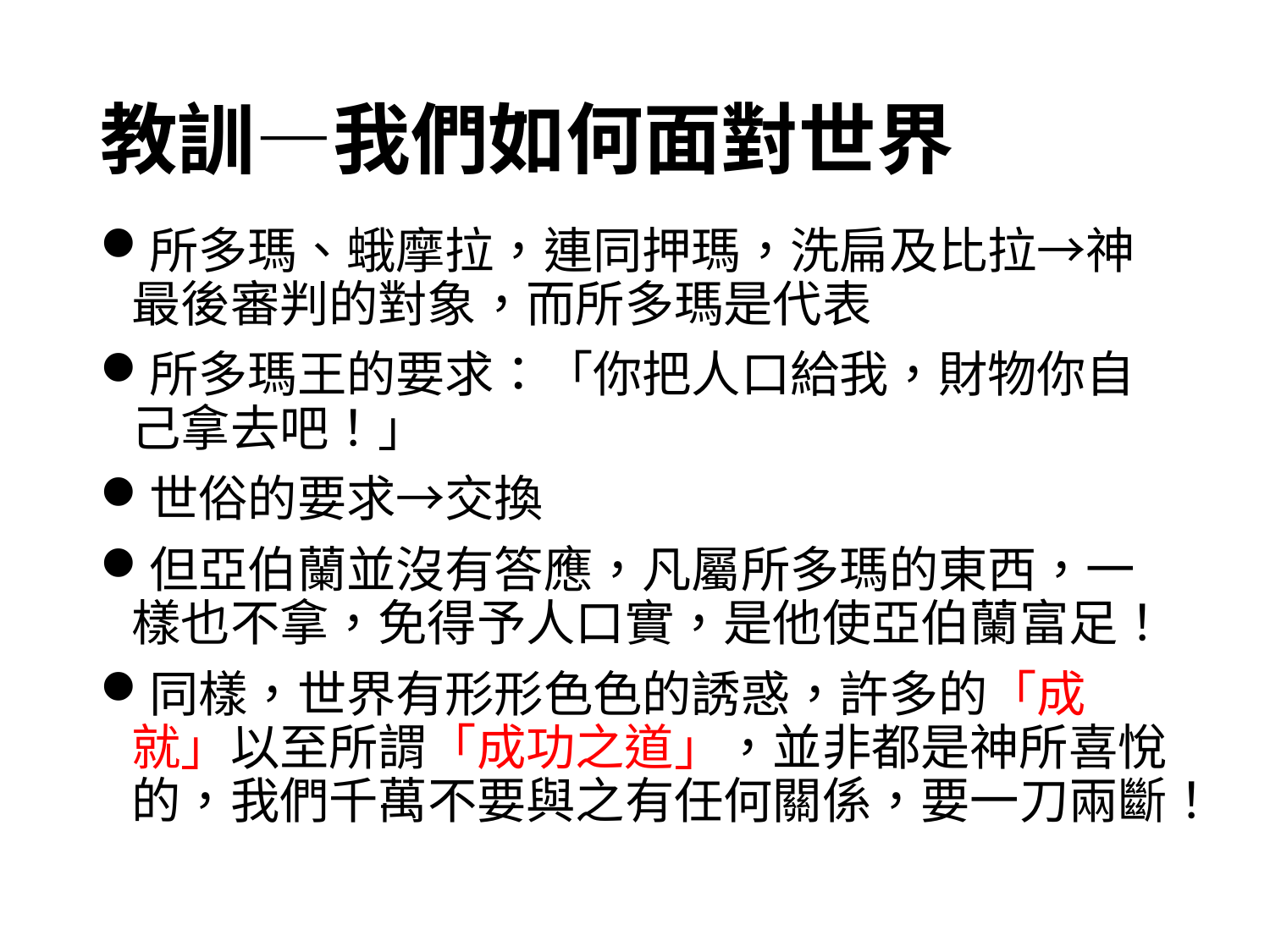

# 教訓—我們如何面對世界
所多瑪、蛾摩拉，連同押瑪，洗扁及比拉→神最後審判的對象，而所多瑪是代表
所多瑪王的要求：「你把人口給我，財物你自己拿去吧！」
世俗的要求→交換
但亞伯蘭並沒有答應，凡屬所多瑪的東西，一樣也不拿，免得予人口實，是他使亞伯蘭富足！
同樣，世界有形形色色的誘惑，許多的「成就」以至所謂「成功之道」，並非都是神所喜悅的，我們千萬不要與之有任何關係，要一刀兩斷！